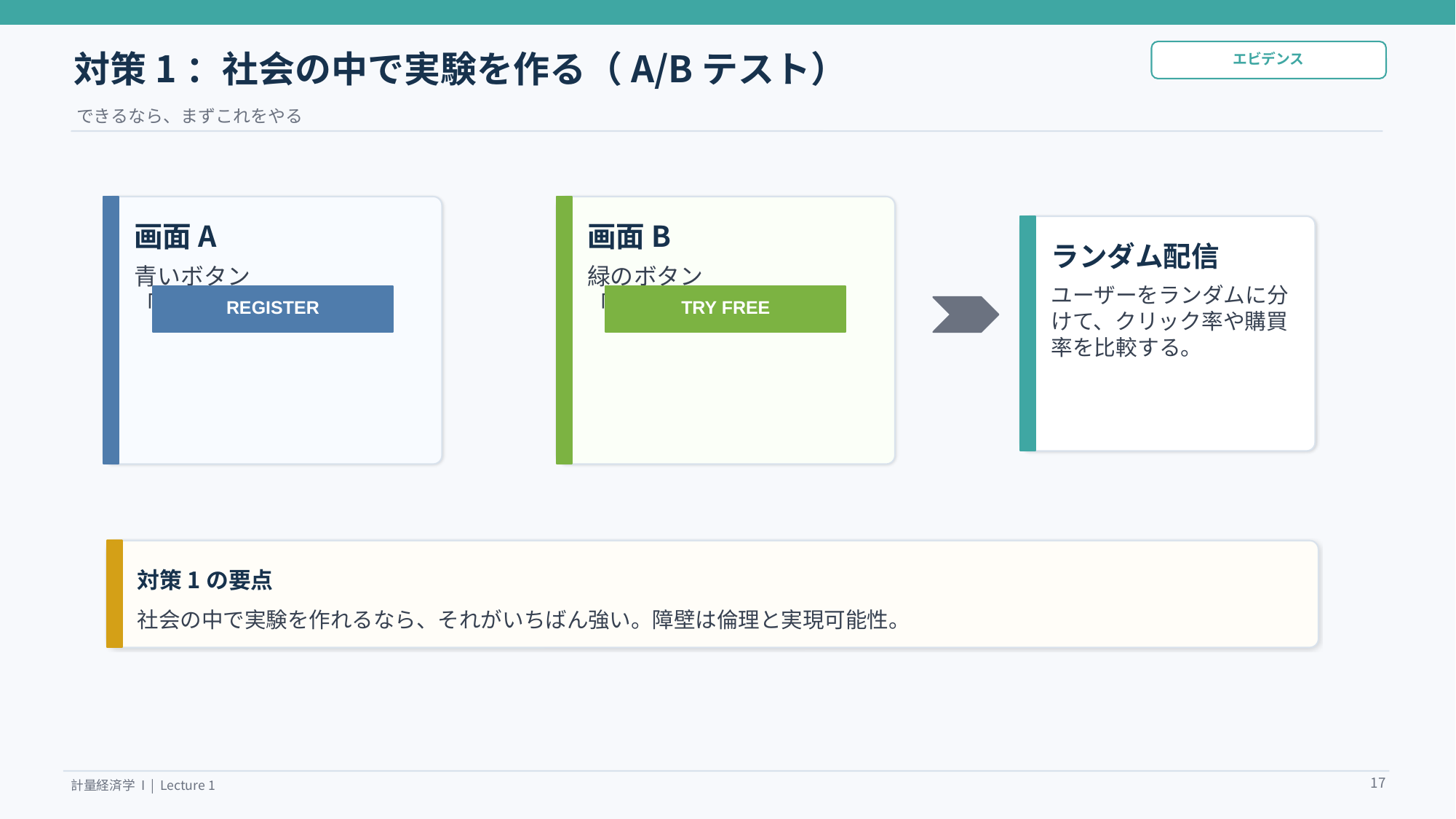

対策1：社会の中で実験を作る（A/Bテスト）

エビデンス
できるなら、まずこれをやる

画面A
画面B
ランダム配信
青いボタン
「今すぐ登録」
緑のボタン
「無料で試す」
ユーザーをランダムに分けて、クリック率や購買率を比較する。

REGISTER
TRY FREE

対策1の要点
社会の中で実験を作れるなら、それがいちばん強い。障壁は倫理と実現可能性。

17
計量経済学 I  |  Lecture 1